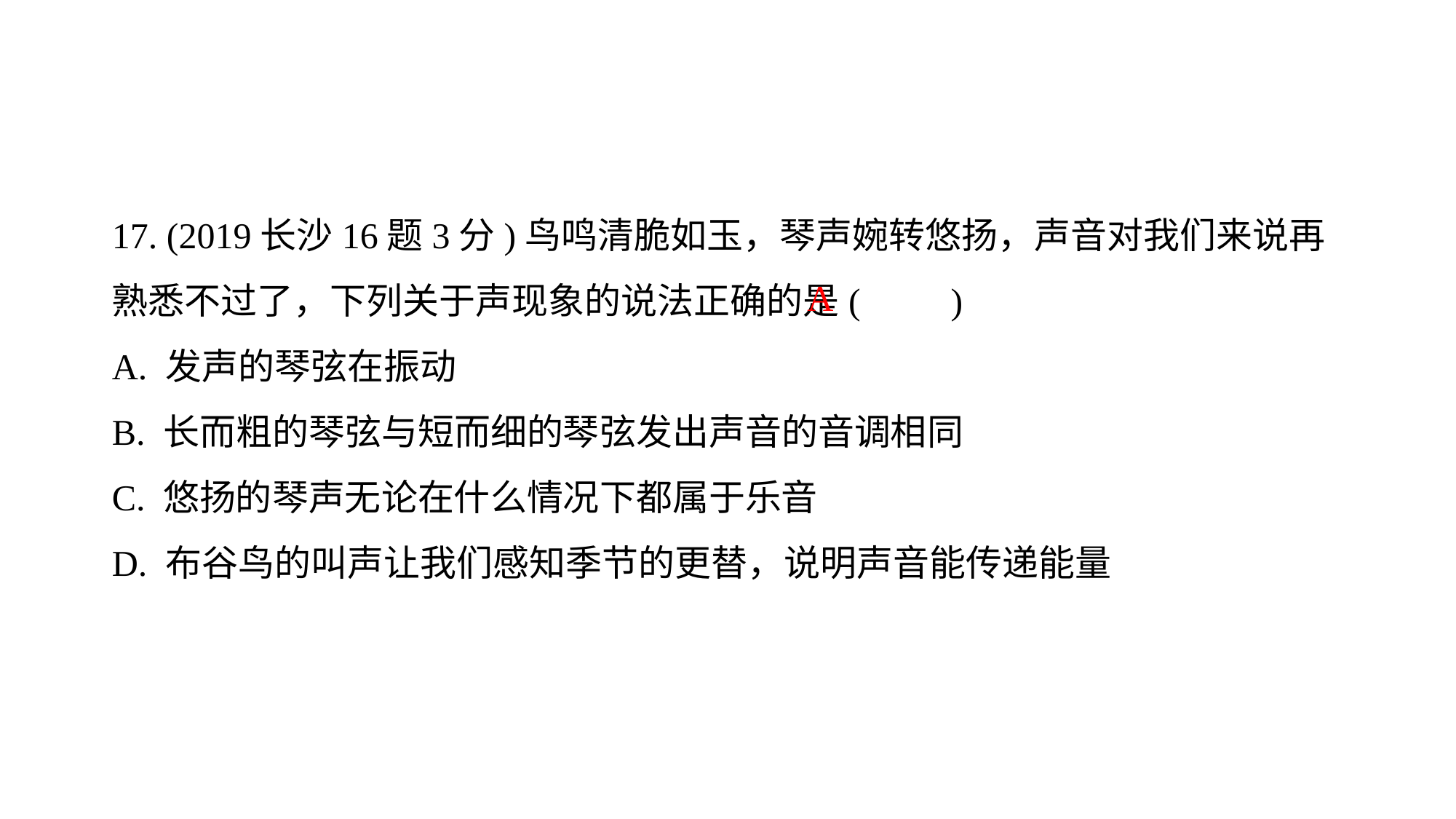

17. (2019长沙16题3分)鸟鸣清脆如玉，琴声婉转悠扬，声音对我们来说再熟悉不过了，下列关于声现象的说法正确的是(　　)
A. 发声的琴弦在振动
B. 长而粗的琴弦与短而细的琴弦发出声音的音调相同
C. 悠扬的琴声无论在什么情况下都属于乐音
D. 布谷鸟的叫声让我们感知季节的更替，说明声音能传递能量
A